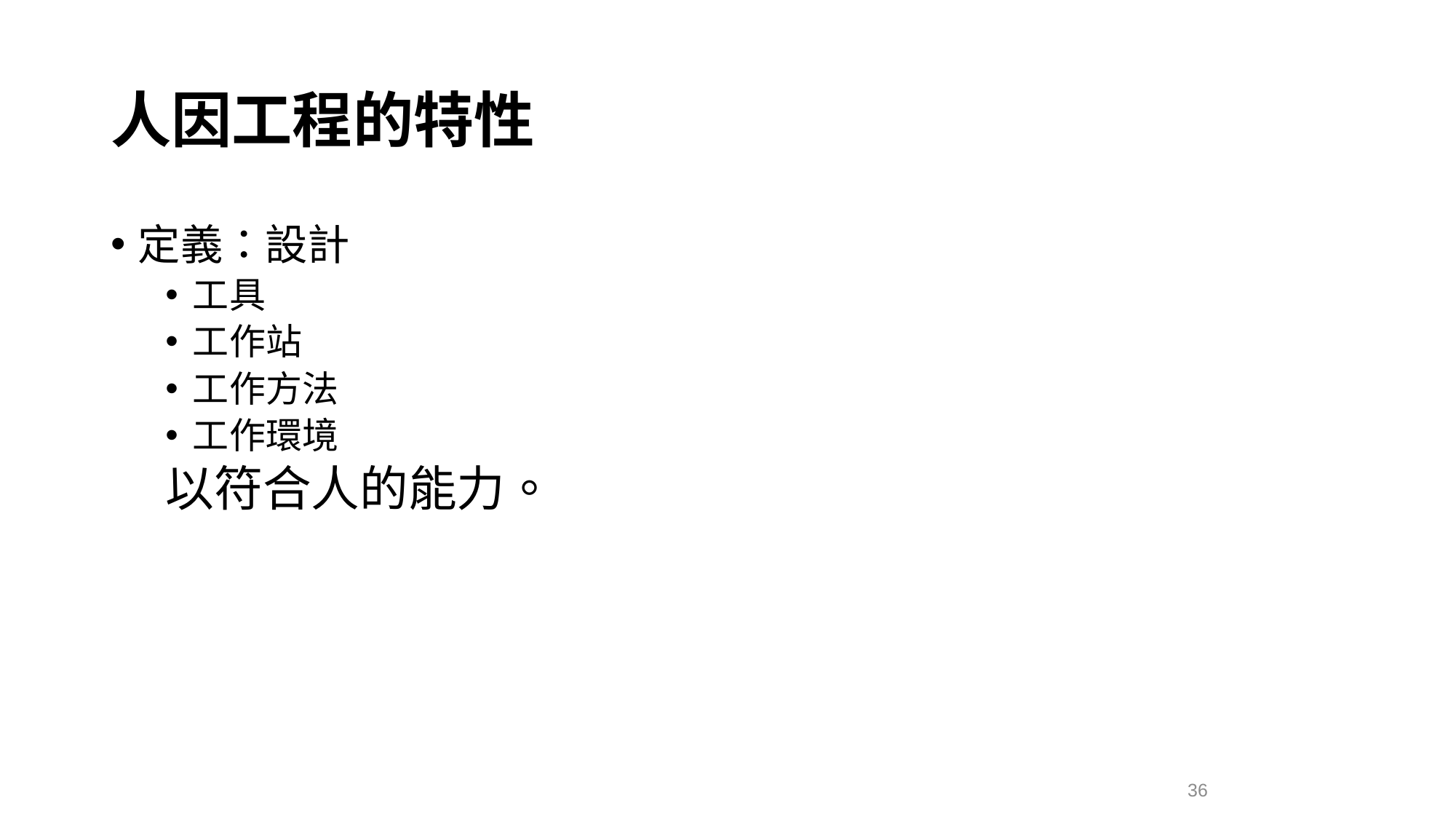

# 人因工程的特性
定義：設計
工具
工作站
工作方法
工作環境
以符合人的能力。
36